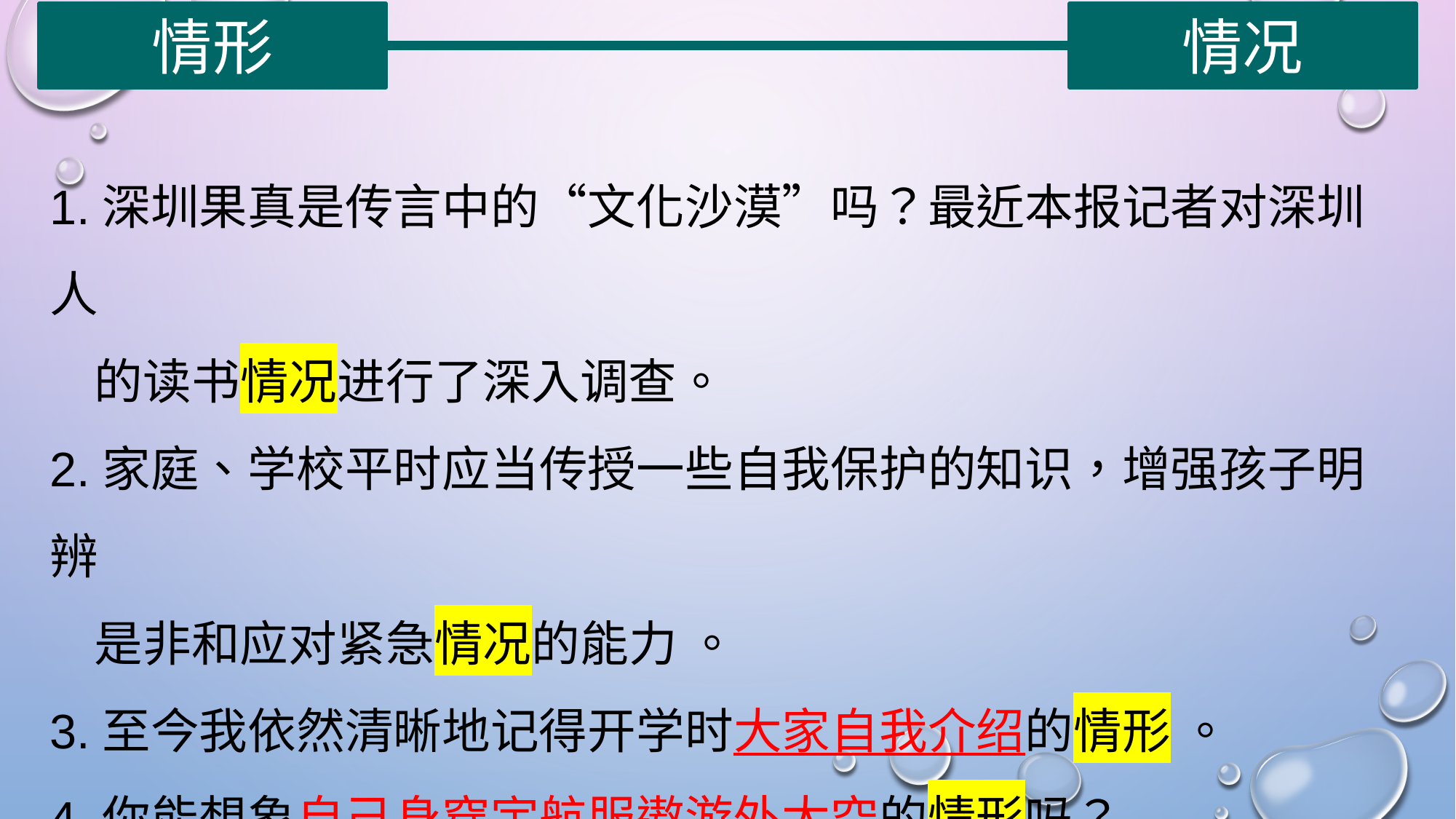

情形
情况
1.深圳果真是传言中的“文化沙漠”吗？最近本报记者对深圳人
   的读书情况进行了深入调查。
2.家庭、学校平时应当传授一些自我保护的知识，增强孩子明辨
   是非和应对紧急情况的能力 。
3.至今我依然清晰地记得开学时大家自我介绍的情形 。
4.你能想象自己身穿宇航服遨游外太空的情形吗？
5.报告连长，有情况。刚才发现敌人正在向东行动。
|  |
| --- |